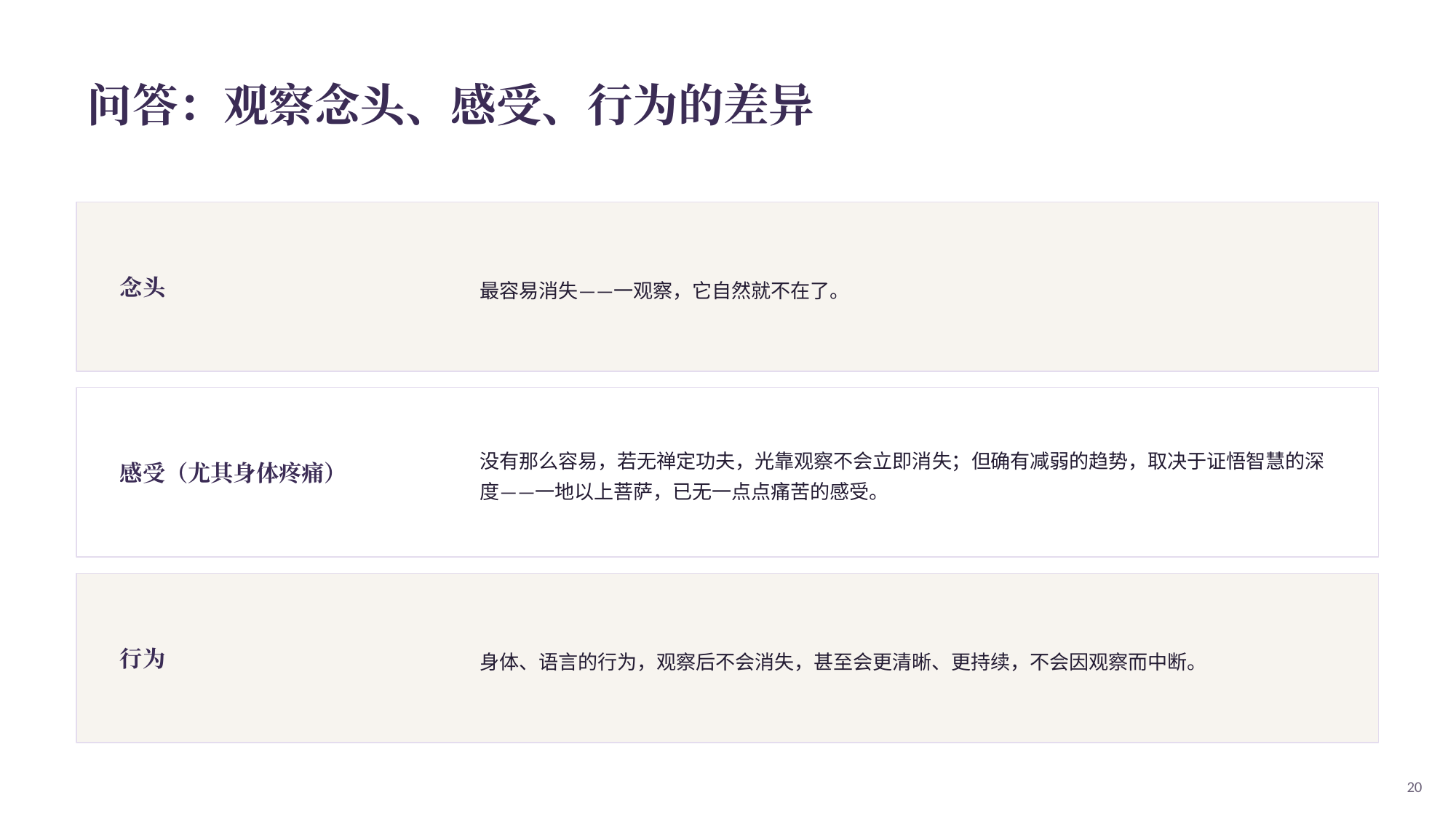

问答：观察念头、感受、行为的差异

念头
最容易消失——一观察，它自然就不在了。

感受（尤其身体疼痛）
没有那么容易，若无禅定功夫，光靠观察不会立即消失；但确有减弱的趋势，取决于证悟智慧的深度——一地以上菩萨，已无一点点痛苦的感受。

行为
身体、语言的行为，观察后不会消失，甚至会更清晰、更持续，不会因观察而中断。
20